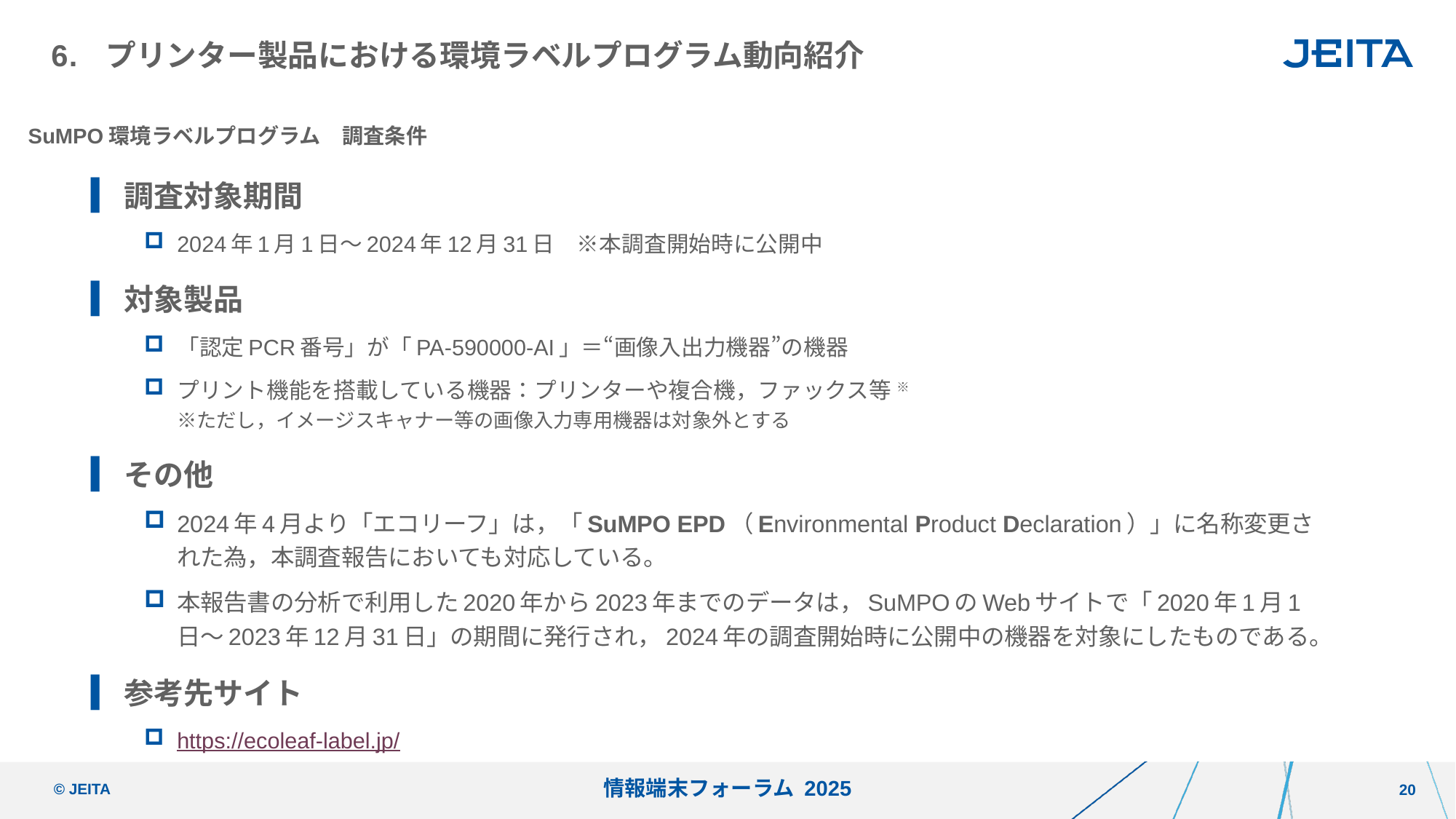

# プリンター製品における環境ラベルプログラム動向紹介
SuMPO環境ラベルプログラム　調査条件
調査対象期間
2024年1月1日～2024年12月31日　※本調査開始時に公開中
対象製品
「認定PCR番号」が「PA-590000-AI」＝“画像入出力機器”の機器
プリント機能を搭載している機器：プリンターや複合機，ファックス等 ※
※ただし，イメージスキャナー等の画像入力専用機器は対象外とする
その他
2024年4月より「エコリーフ」は，「SuMPO EPD（Environmental Product Declaration）」に名称変更された為，本調査報告においても対応している。
本報告書の分析で利用した2020年から2023年までのデータは，SuMPOのWebサイトで「2020年1月1日～2023年12月31日」の期間に発行され，2024年の調査開始時に公開中の機器を対象にしたものである。
参考先サイト
https://ecoleaf-label.jp/
情報端末フォーラム 2025
© JEITA